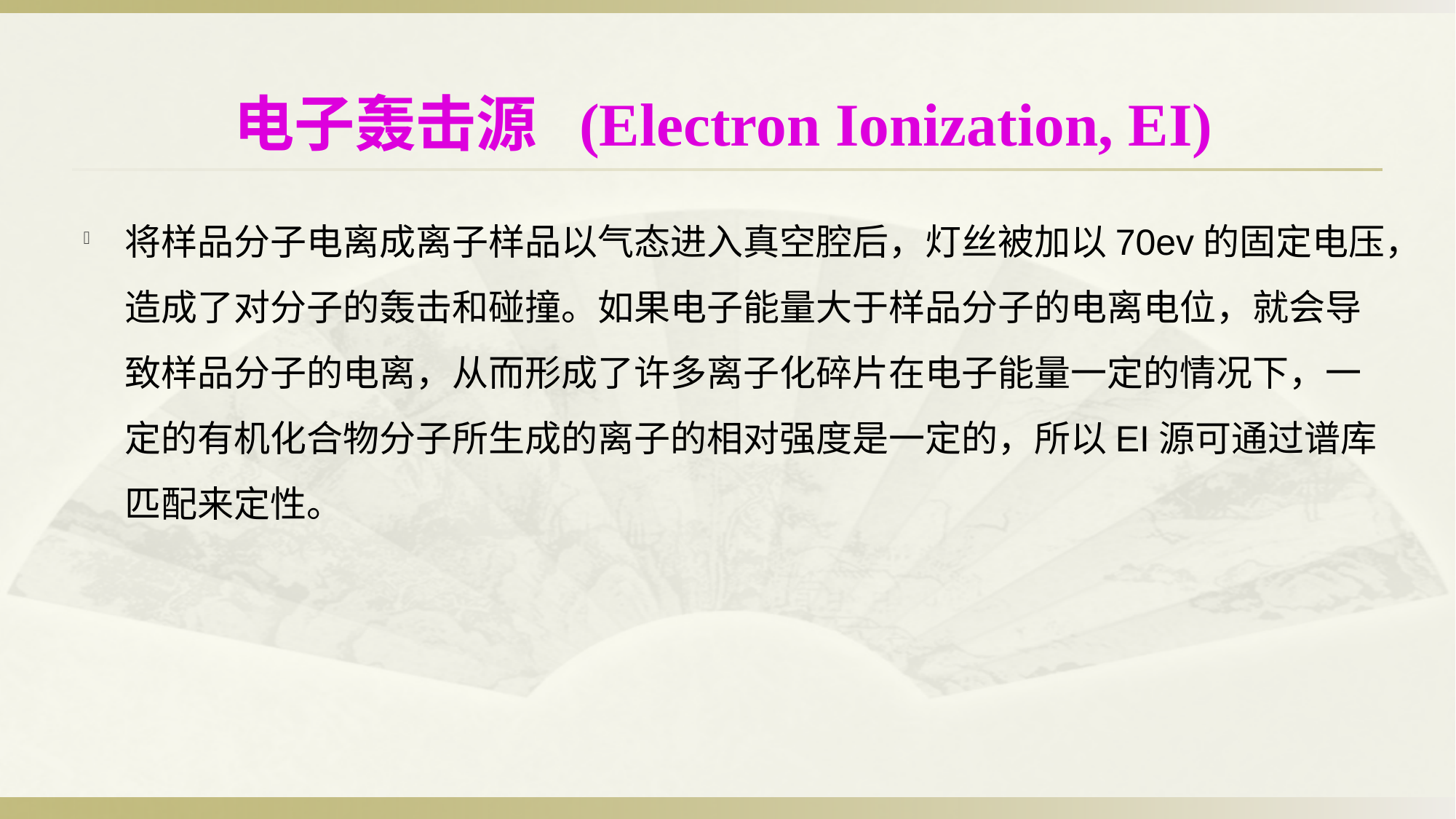

# 电子轰击源  (Electron Ionization, EI)
将样品分子电离成离子样品以气态进入真空腔后，灯丝被加以70ev的固定电压，造成了对分子的轰击和碰撞。如果电子能量大于样品分子的电离电位，就会导致样品分子的电离，从而形成了许多离子化碎片在电子能量一定的情况下，一定的有机化合物分子所生成的离子的相对强度是一定的，所以EI源可通过谱库匹配来定性。